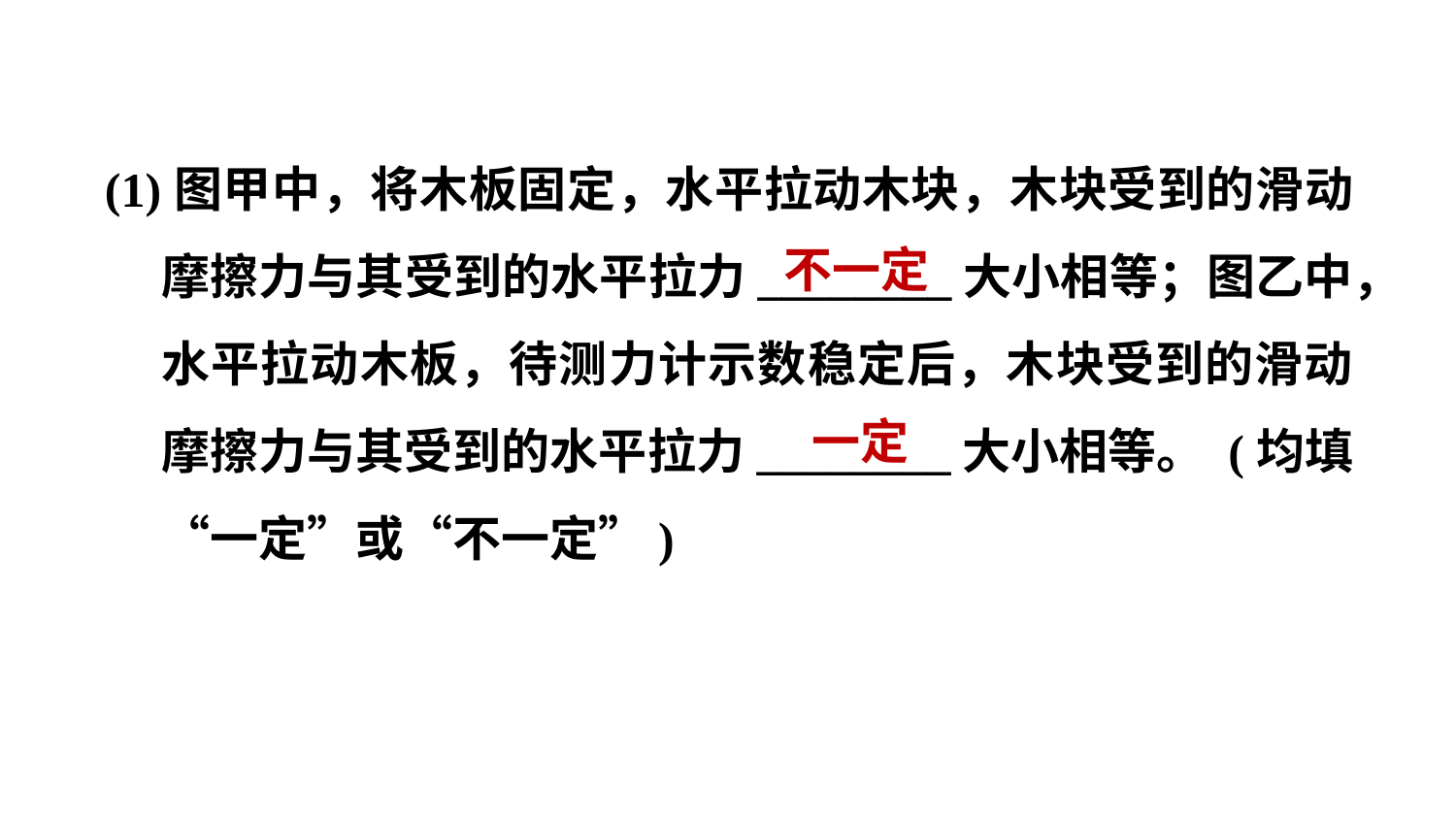

(1)图甲中，将木板固定，水平拉动木块，木块受到的滑动摩擦力与其受到的水平拉力________大小相等；图乙中，水平拉动木板，待测力计示数稳定后，木块受到的滑动摩擦力与其受到的水平拉力________大小相等。 (均填“一定”或“不一定”)
不一定
一定